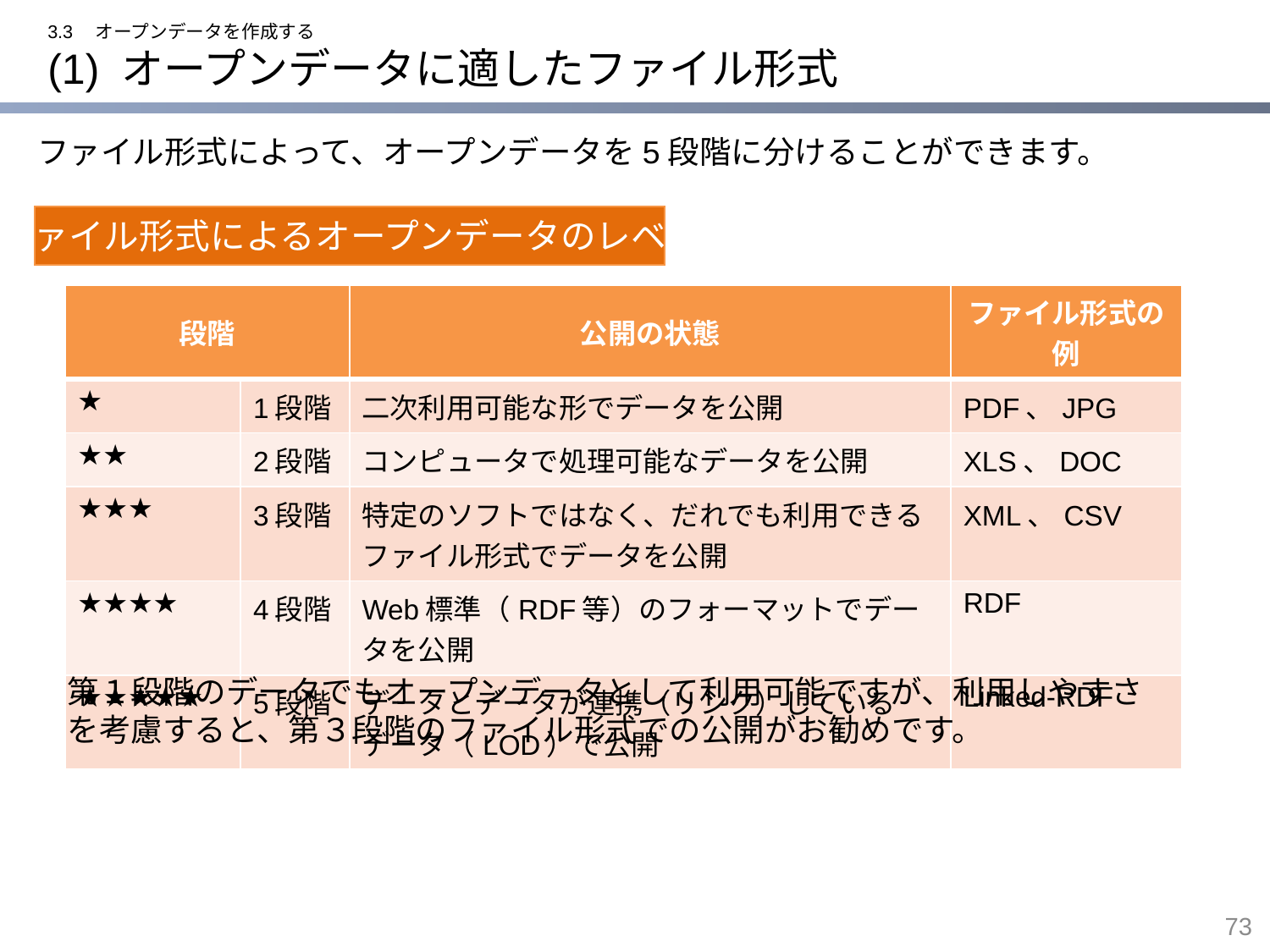

3.3　オープンデータを作成する
# (1) オープンデータに適したファイル形式
ファイル形式によって、オープンデータを5段階に分けることができます。
ファイル形式によるオープンデータのレベル
| 段階 |  | 公開の状態 | ファイル形式の例 |
| --- | --- | --- | --- |
| ★ | 1段階 | 二次利用可能な形でデータを公開 | PDF、JPG |
| ★★ | 2段階 | コンピュータで処理可能なデータを公開 | XLS、DOC |
| ★★★ | 3段階 | 特定のソフトではなく、だれでも利用できるファイル形式でデータを公開 | XML、CSV |
| ★★★★ | 4段階 | Web標準（RDF等）のフォーマットでデータを公開 | RDF |
| ★★★★★ | 5段階 | データとデータが連携（リンク）しているデータ（LOD）で公開 | Linked-RDF |
第１段階のデータでもオープンデータとして利用可能ですが、利用しやすさを考慮すると、第３段階のファイル形式での公開がお勧めです。
73